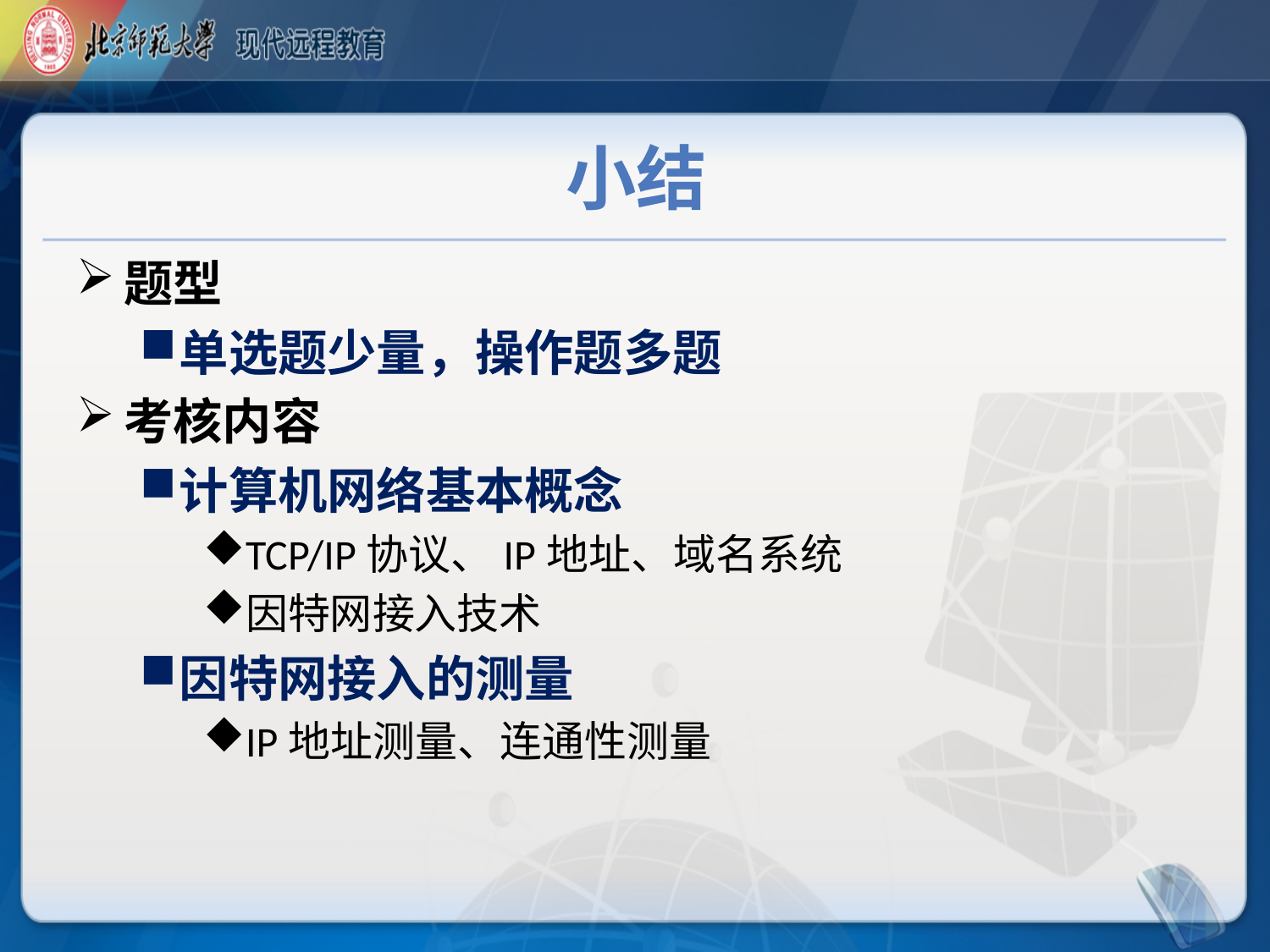

# 小结
题型
单选题少量，操作题多题
考核内容
计算机网络基本概念
TCP/IP协议、IP地址、域名系统
因特网接入技术
因特网接入的测量
IP地址测量、连通性测量